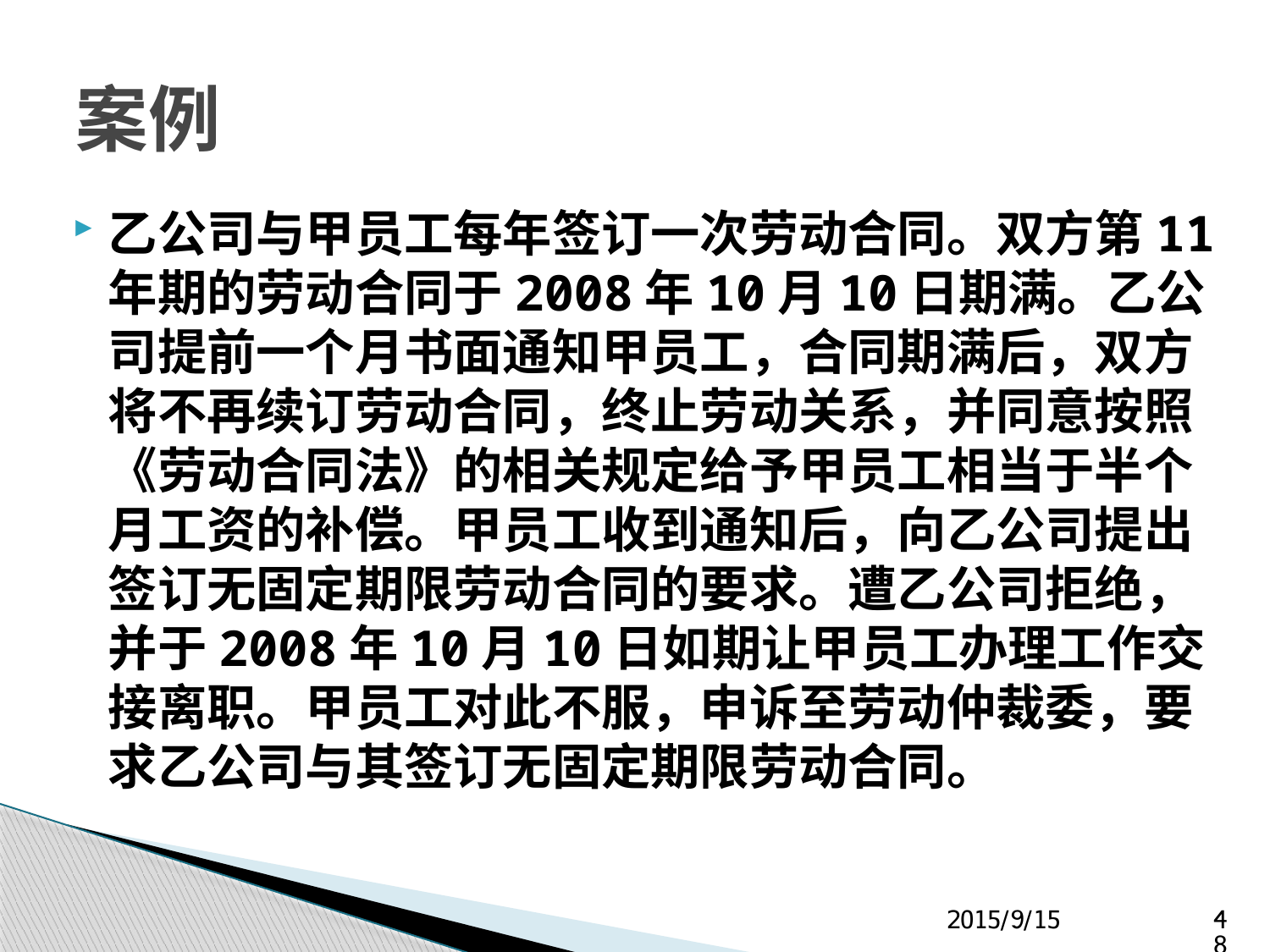

# 案例
乙公司与甲员工每年签订一次劳动合同。双方第11年期的劳动合同于2008年10月10日期满。乙公司提前一个月书面通知甲员工，合同期满后，双方将不再续订劳动合同，终止劳动关系，并同意按照《劳动合同法》的相关规定给予甲员工相当于半个月工资的补偿。甲员工收到通知后，向乙公司提出签订无固定期限劳动合同的要求。遭乙公司拒绝，并于2008年10月10日如期让甲员工办理工作交接离职。甲员工对此不服，申诉至劳动仲裁委，要求乙公司与其签订无固定期限劳动合同。
2015/9/15
48